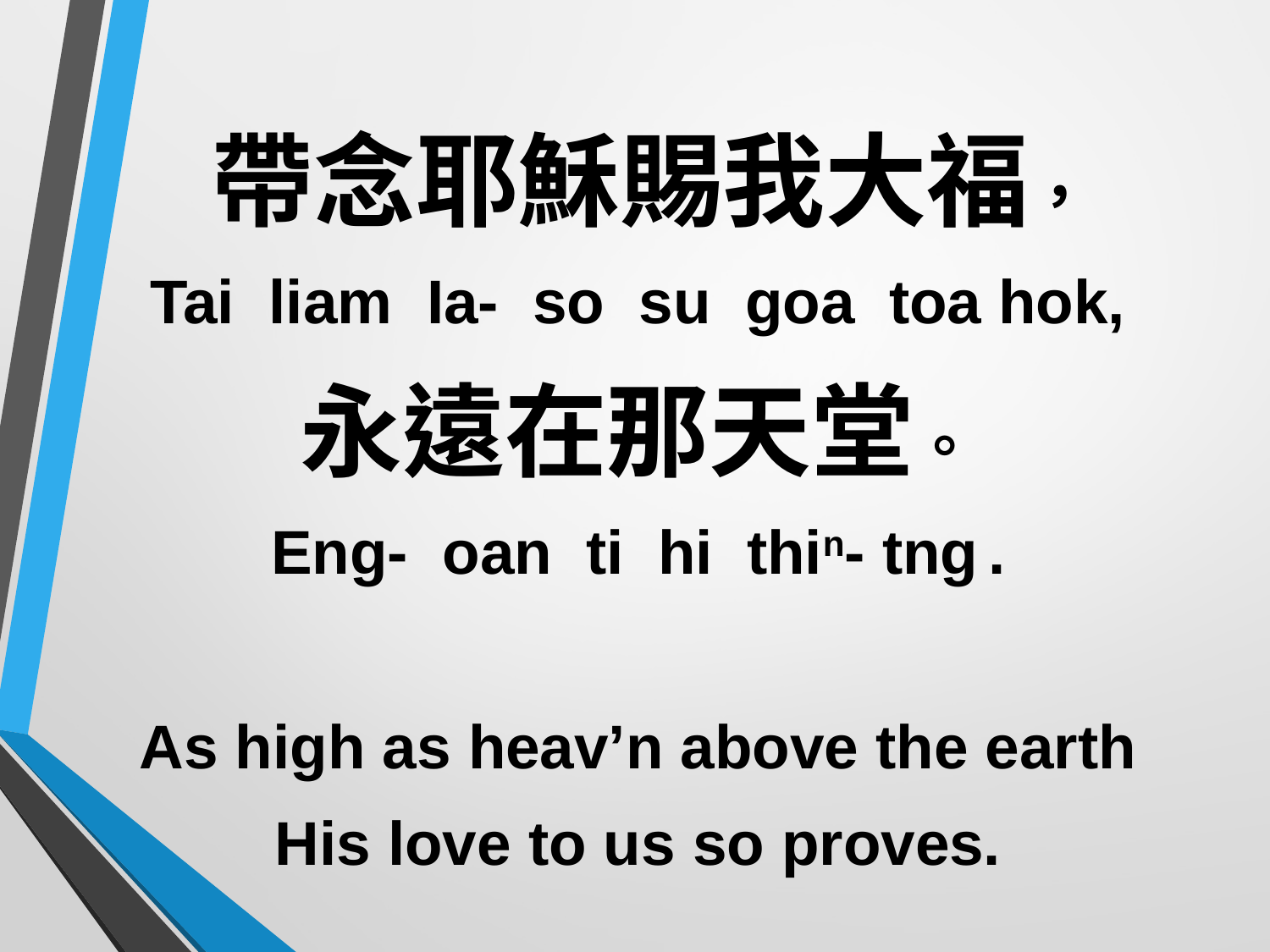

帶念耶穌賜我大福，
Tai  liam  Ia-  so  su  goa  toa hok,
永遠在那天堂。
Eng-  oan  ti  hi  thin- tng .

As high as heav’n above the earth
His love to us so proves.